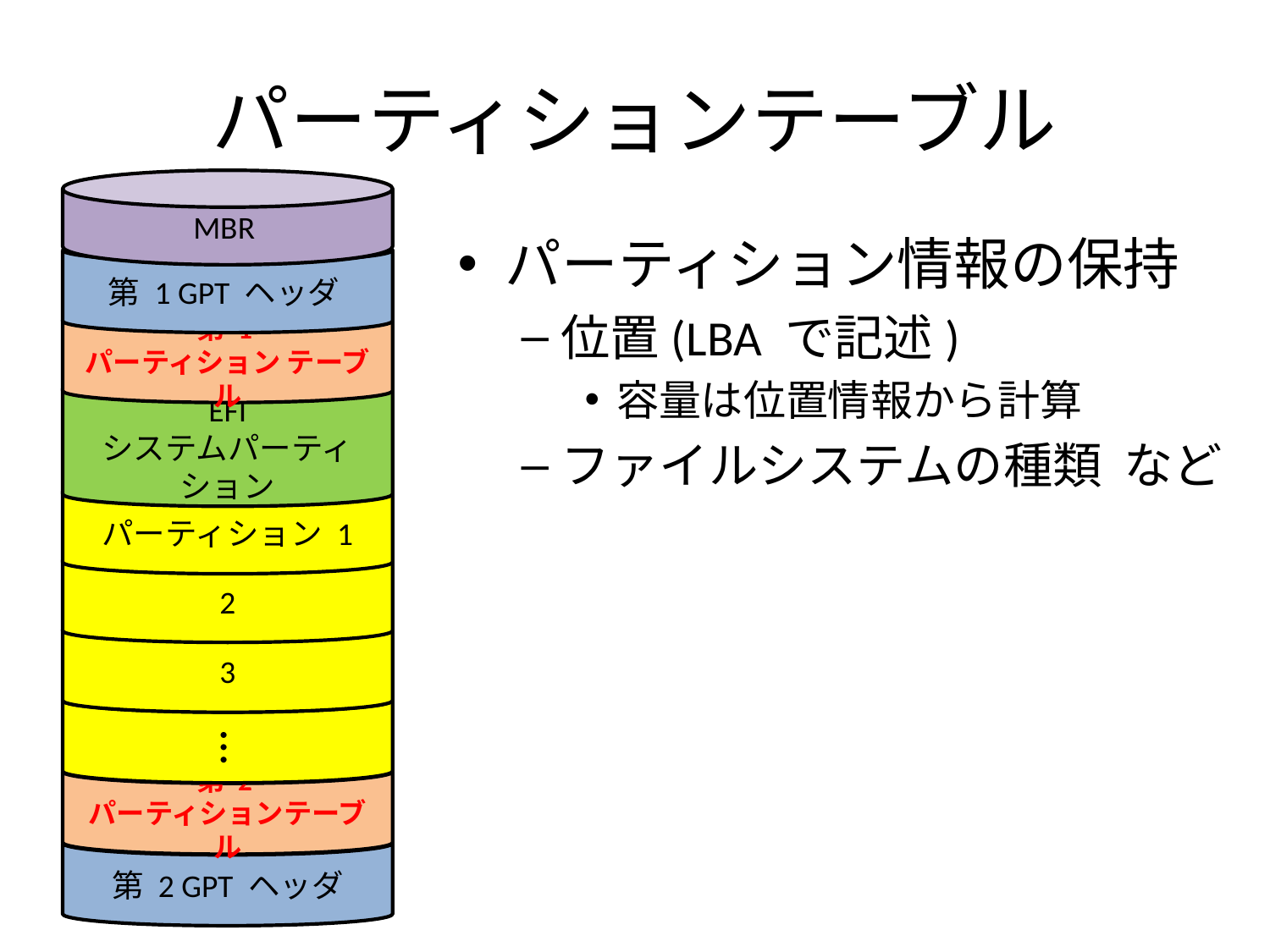

# パーティションテーブル
MBR
第 1 GPT ヘッダ
第 1
パーティション テーブル
EFI
システムパーティション
パーティション 1
2
3

第 2
パーティションテーブル
第 2 GPT ヘッダ
…
パーティション情報の保持
位置(LBA で記述)
容量は位置情報から計算
ファイルシステムの種類  など